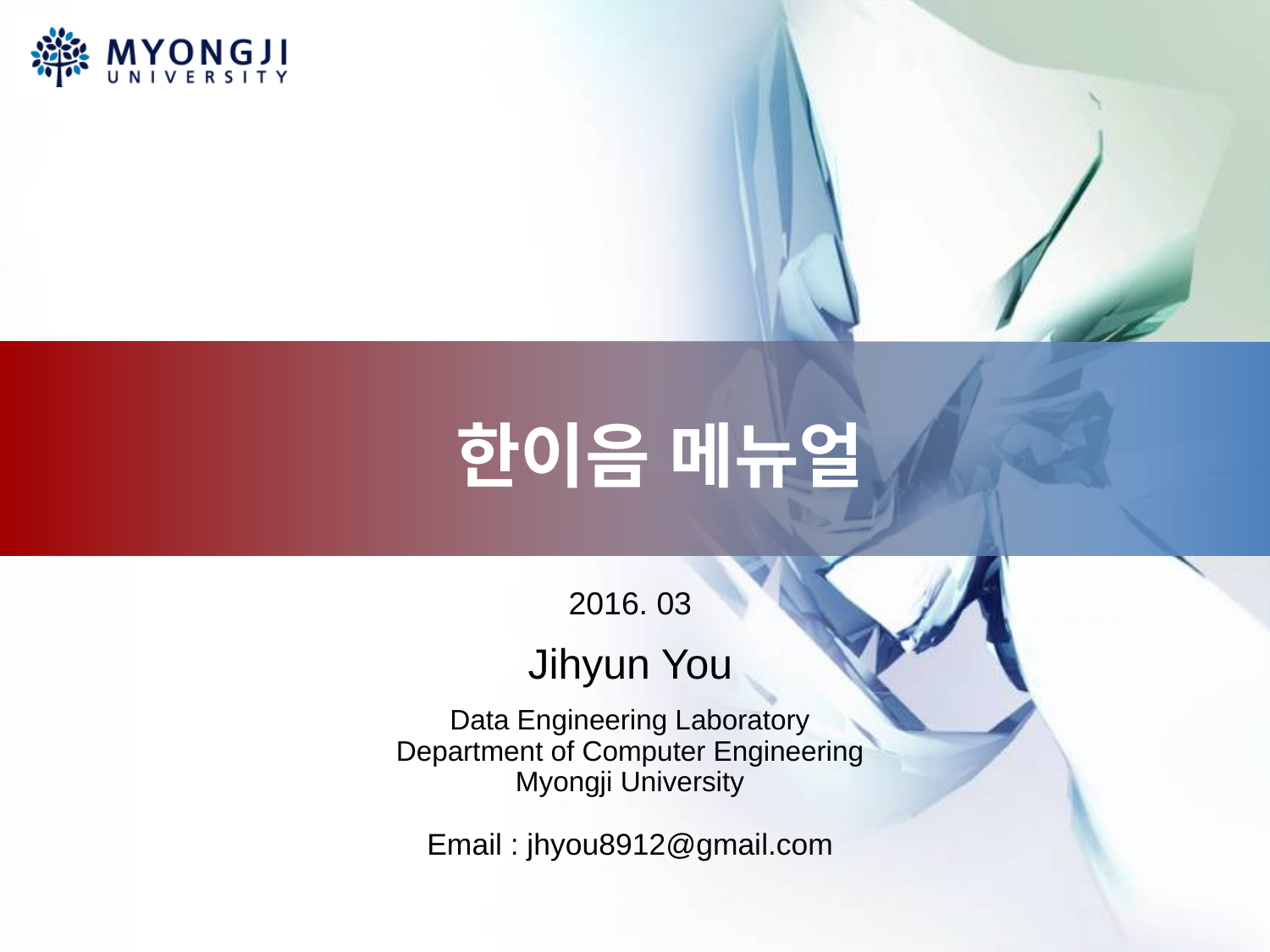

# 한이음 메뉴얼
2016. 03

Jihyun You

Data Engineering Laboratory
Department of Computer Engineering
Myongji University

Email : jhyou8912@gmail.com